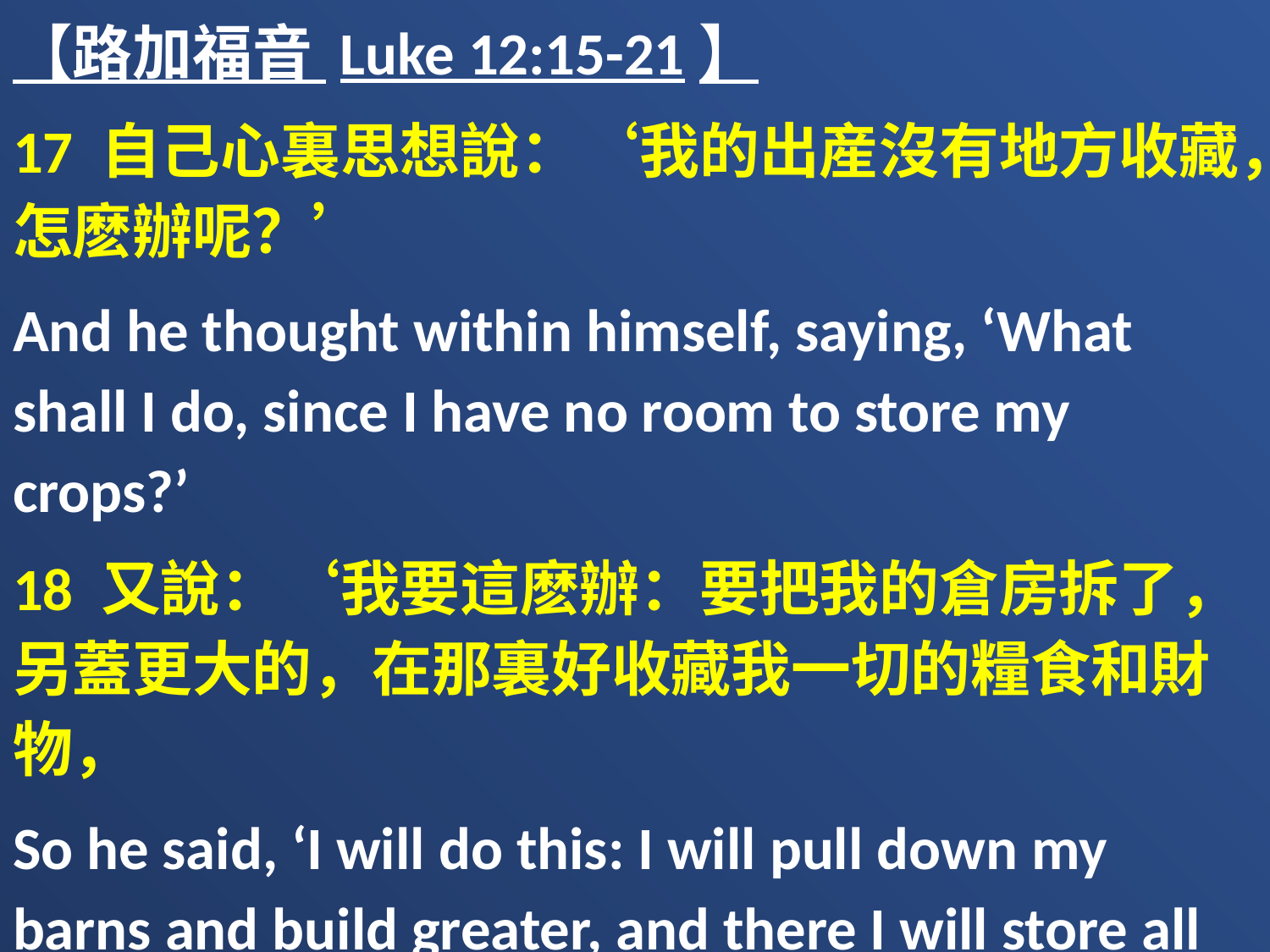

【路加福音 Luke 12:15-21】
17 自己心裏思想說：‘我的出産沒有地方收藏，怎麽辦呢？’
And he thought within himself, saying, ‘What shall I do, since I have no room to store my crops?’
18 又說：‘我要這麽辦：要把我的倉房拆了，另蓋更大的，在那裏好收藏我一切的糧食和財物，
So he said, ‘I will do this: I will pull down my barns and build greater, and there I will store all my crops and my goods.